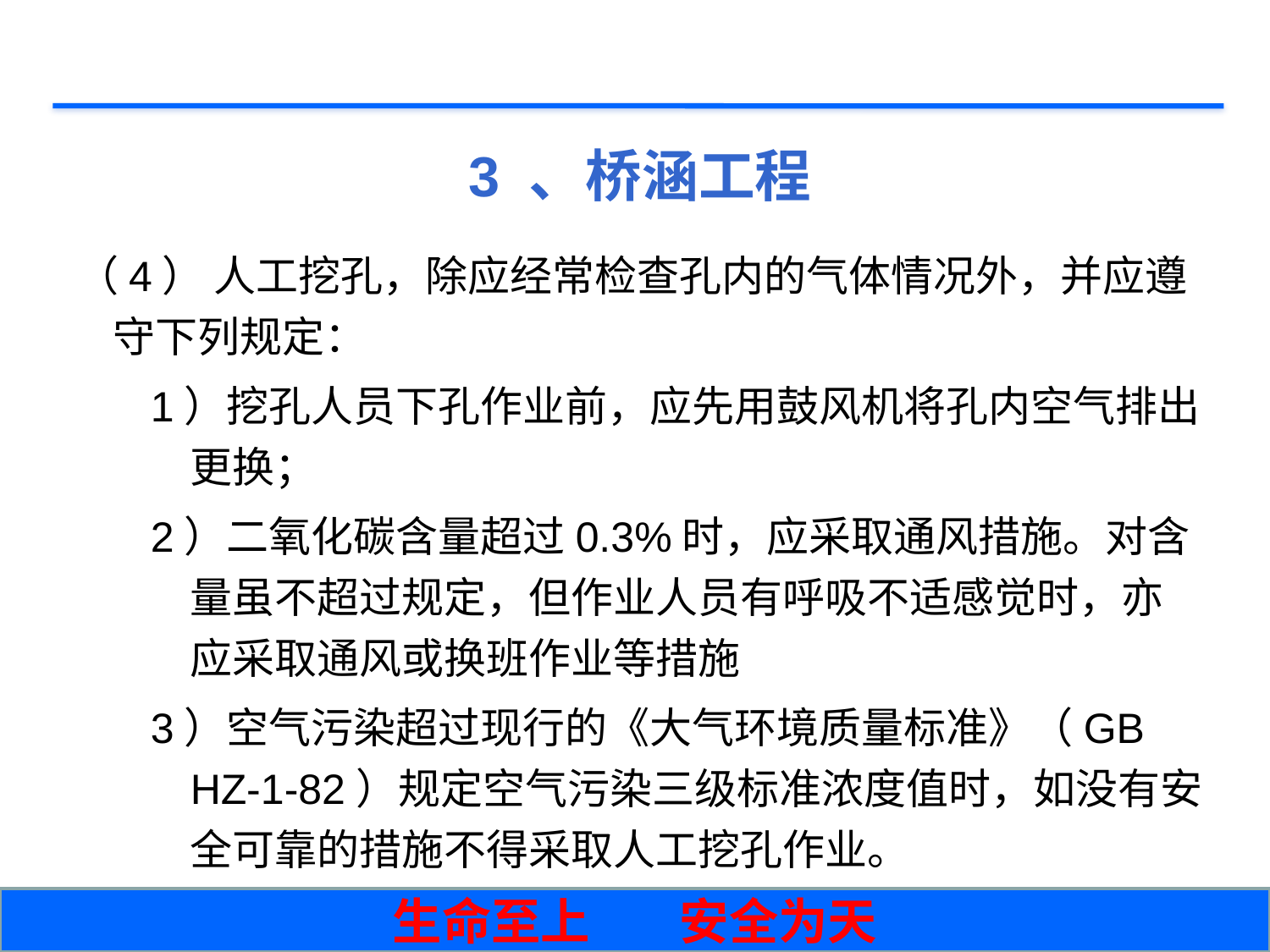

# 3 、桥涵工程
（4） 人工挖孔，除应经常检查孔内的气体情况外，并应遵守下列规定：
1）挖孔人员下孔作业前，应先用鼓风机将孔内空气排出更换；
2）二氧化碳含量超过0.3%时，应采取通风措施。对含量虽不超过规定，但作业人员有呼吸不适感觉时，亦应采取通风或换班作业等措施
3）空气污染超过现行的《大气环境质量标准》（GB HZ-1-82）规定空气污染三级标准浓度值时，如没有安全可靠的措施不得采取人工挖孔作业。